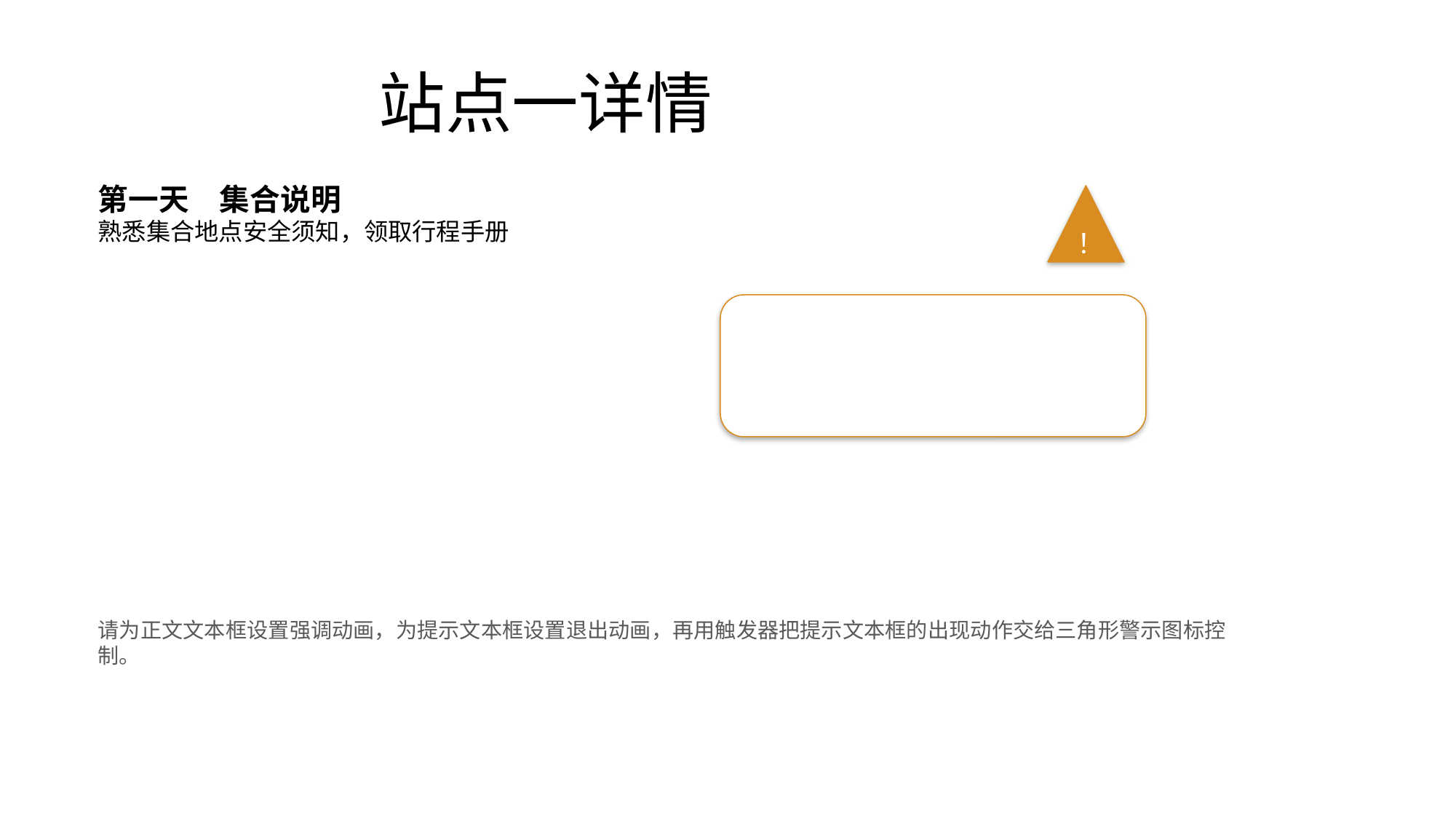

# 站点一详情
第一天　集合说明
熟悉集合地点安全须知，领取行程手册
！
行程如遇特殊天气可能调整，建议携带雨具与备用现金
请为正文文本框设置强调动画，为提示文本框设置退出动画，再用触发器把提示文本框的出现动作交给三角形警示图标控制。